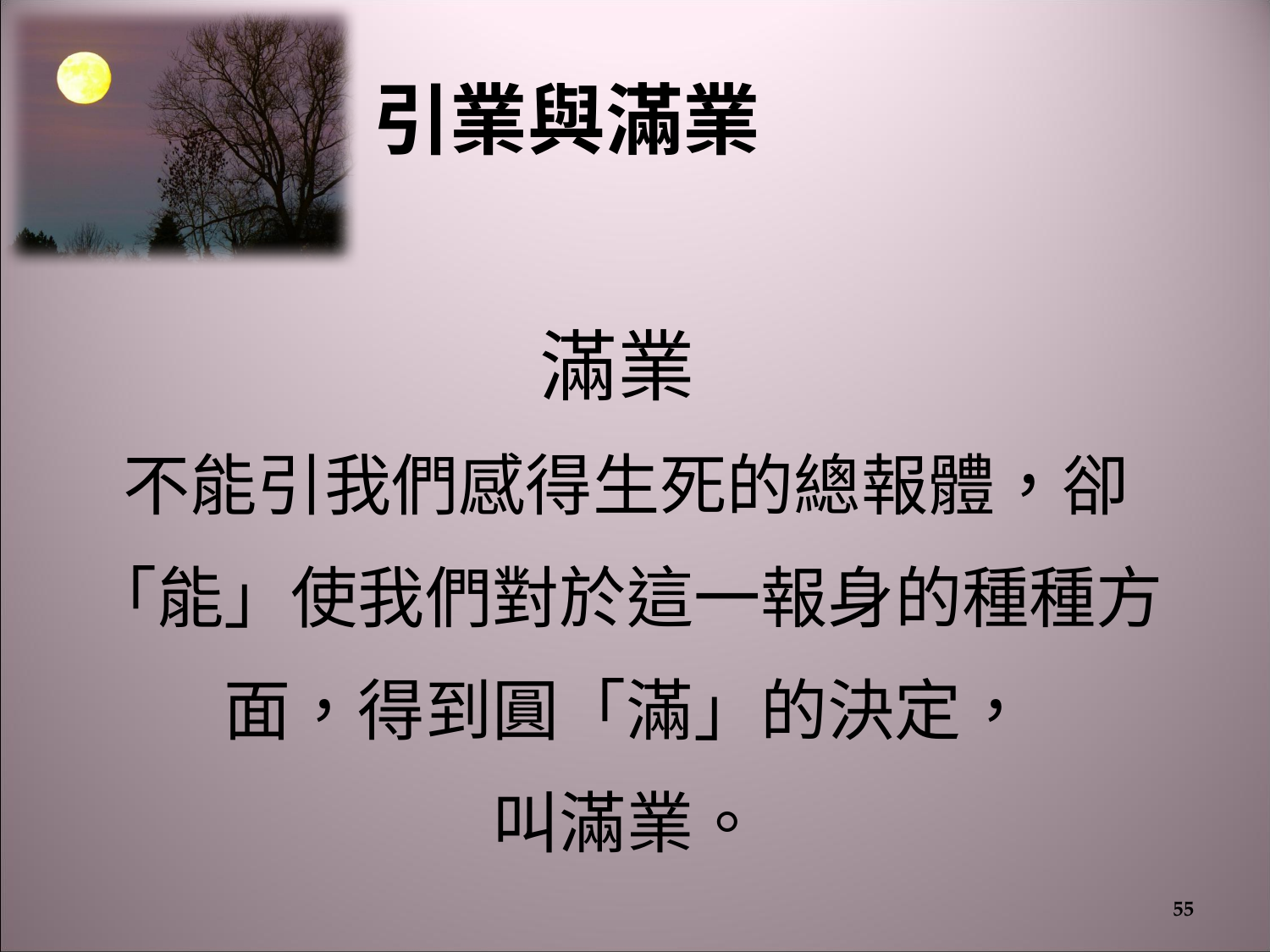

# 引業與滿業
滿業
不能引我們感得生死的總報體，卻「能」使我們對於這一報身的種種方面，得到圓「滿」的決定，
叫滿業。
55